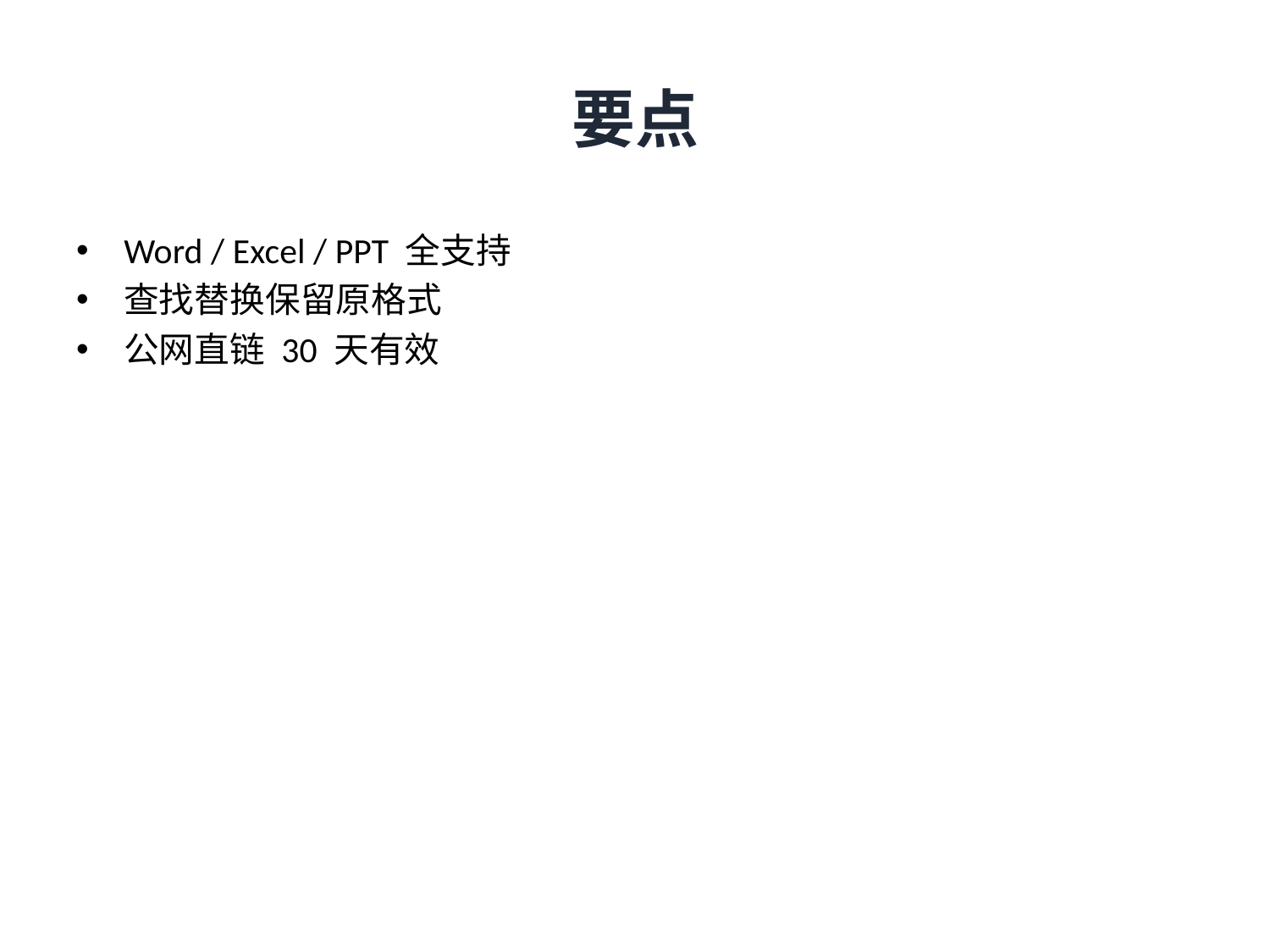

# 要点
Word / Excel / PPT 全支持
查找替换保留原格式
公网直链 30 天有效